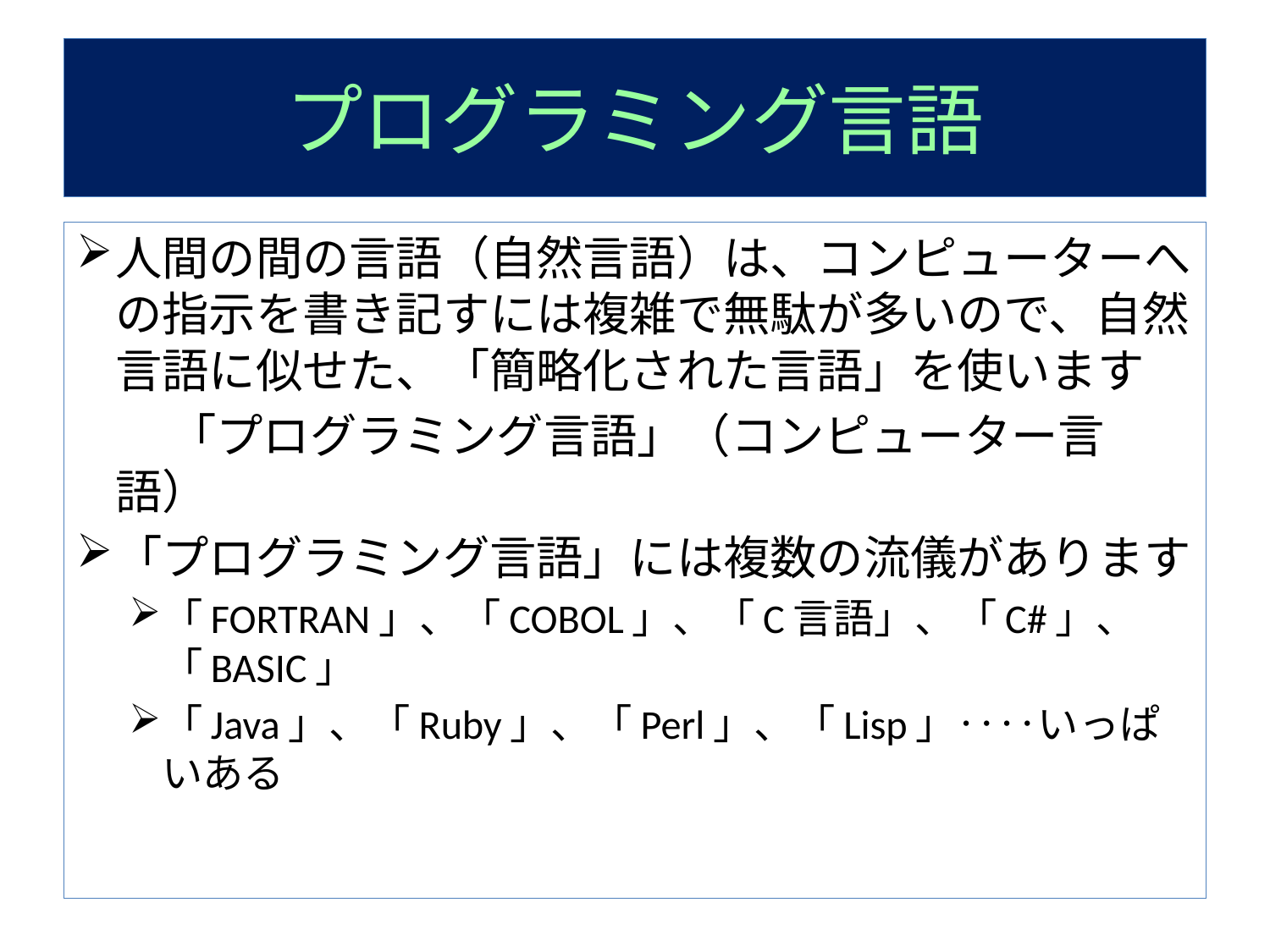

# プログラミング言語
人間の間の言語（自然言語）は、コンピューターへの指示を書き記すには複雑で無駄が多いので、自然言語に似せた、「簡略化された言語」を使います
　　「プログラミング言語」（コンピューター言語）
「プログラミング言語」には複数の流儀があります
「FORTRAN」、「COBOL」、「C言語」、「C#」、「BASIC」
「Java」、「Ruby」、「Perl」、「Lisp」‥‥いっぱいある